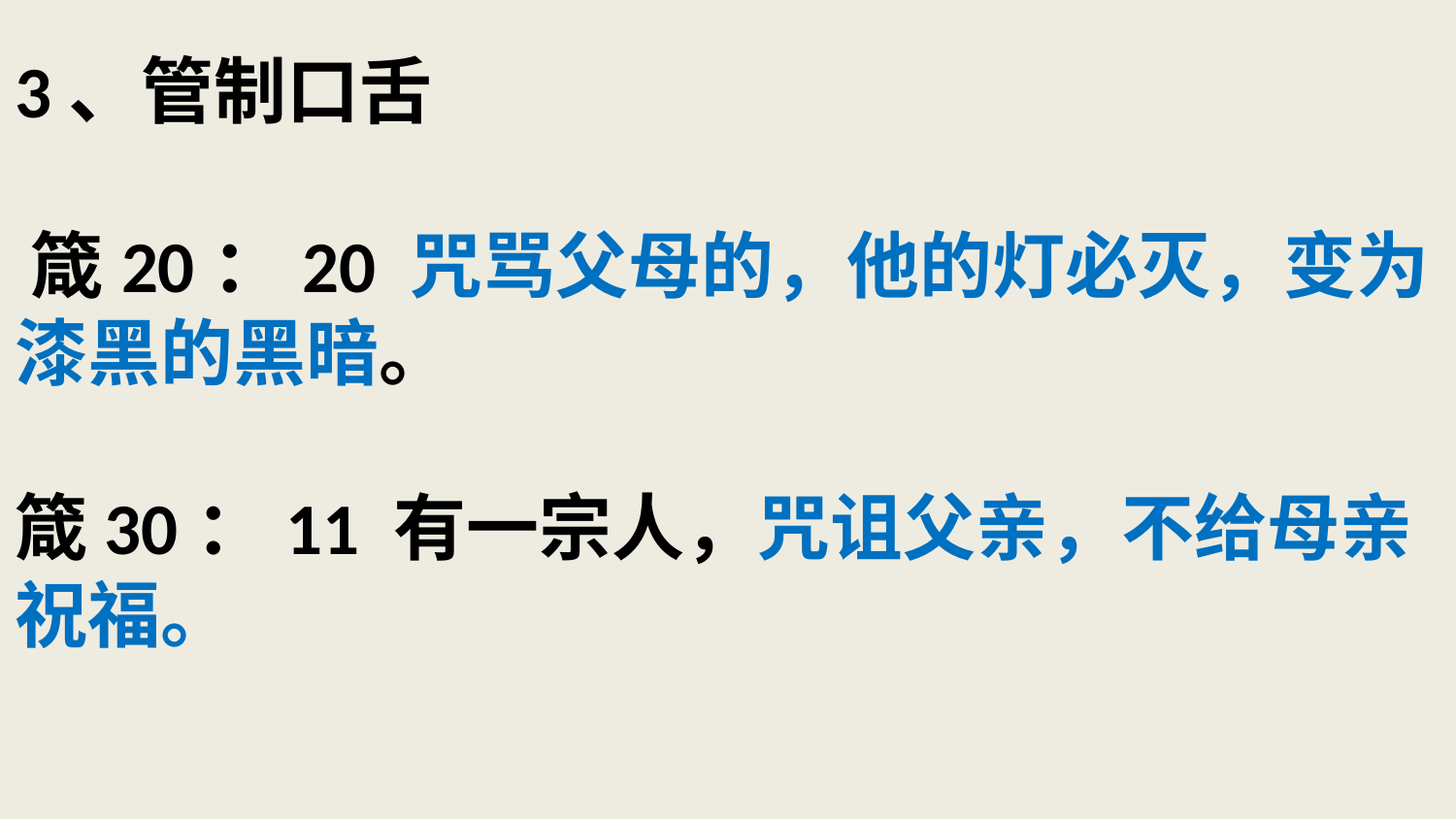

# 3、管制口舌 箴20：20 咒骂父母的，他的灯必灭，变为漆黑的黑暗。 箴30：11 有一宗人，咒诅父亲，不给母亲祝福。